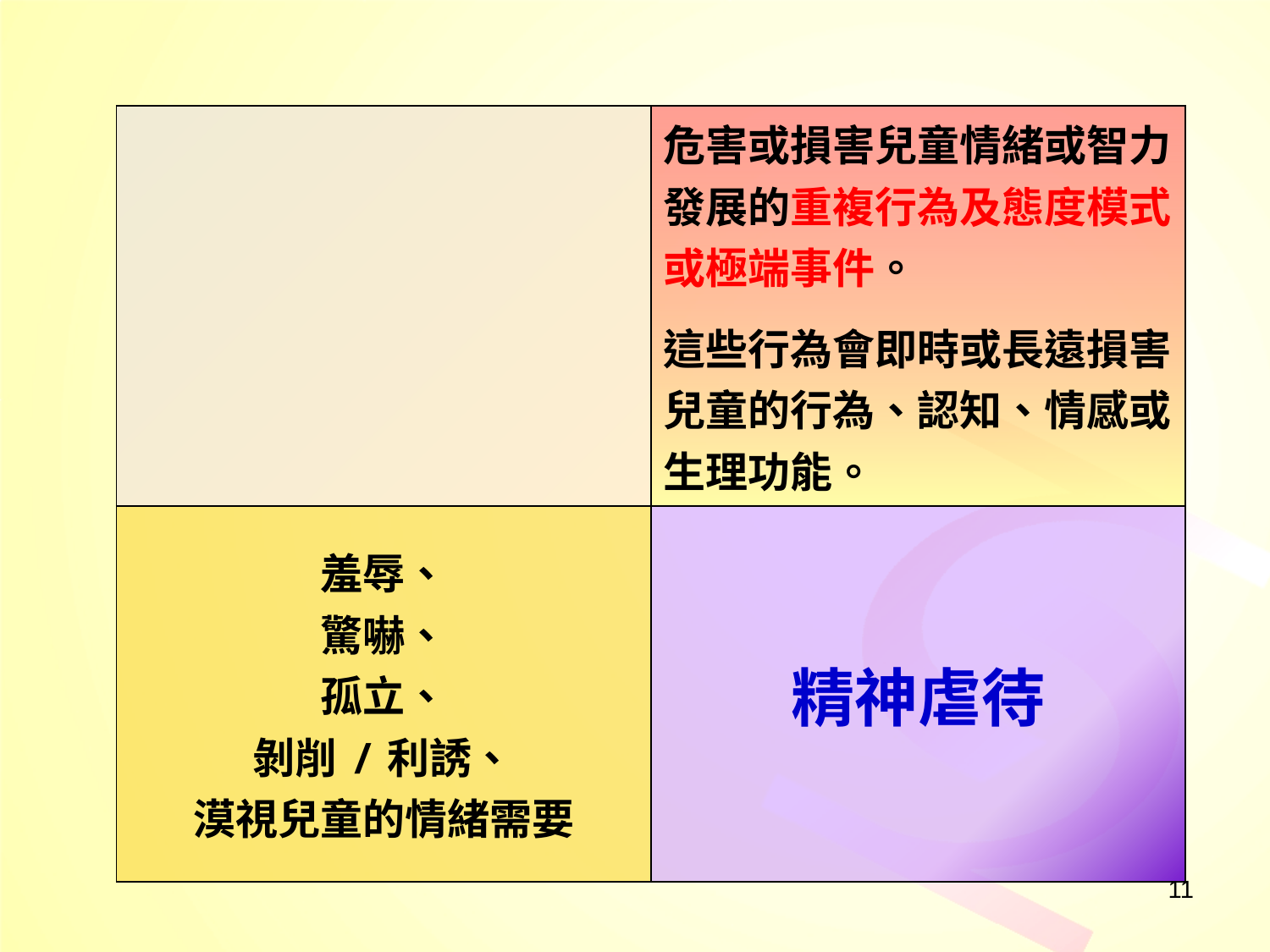

|  | 危害或損害兒童情緒或智力發展的重複行為及態度模式或極端事件。 這些行為會即時或長遠損害兒童的行為、認知、情感或生理功能。 |
| --- | --- |
| 羞辱、 驚嚇、 孤立、 剝削/利誘、 漠視兒童的情緒需要 | 精神虐待 |
11